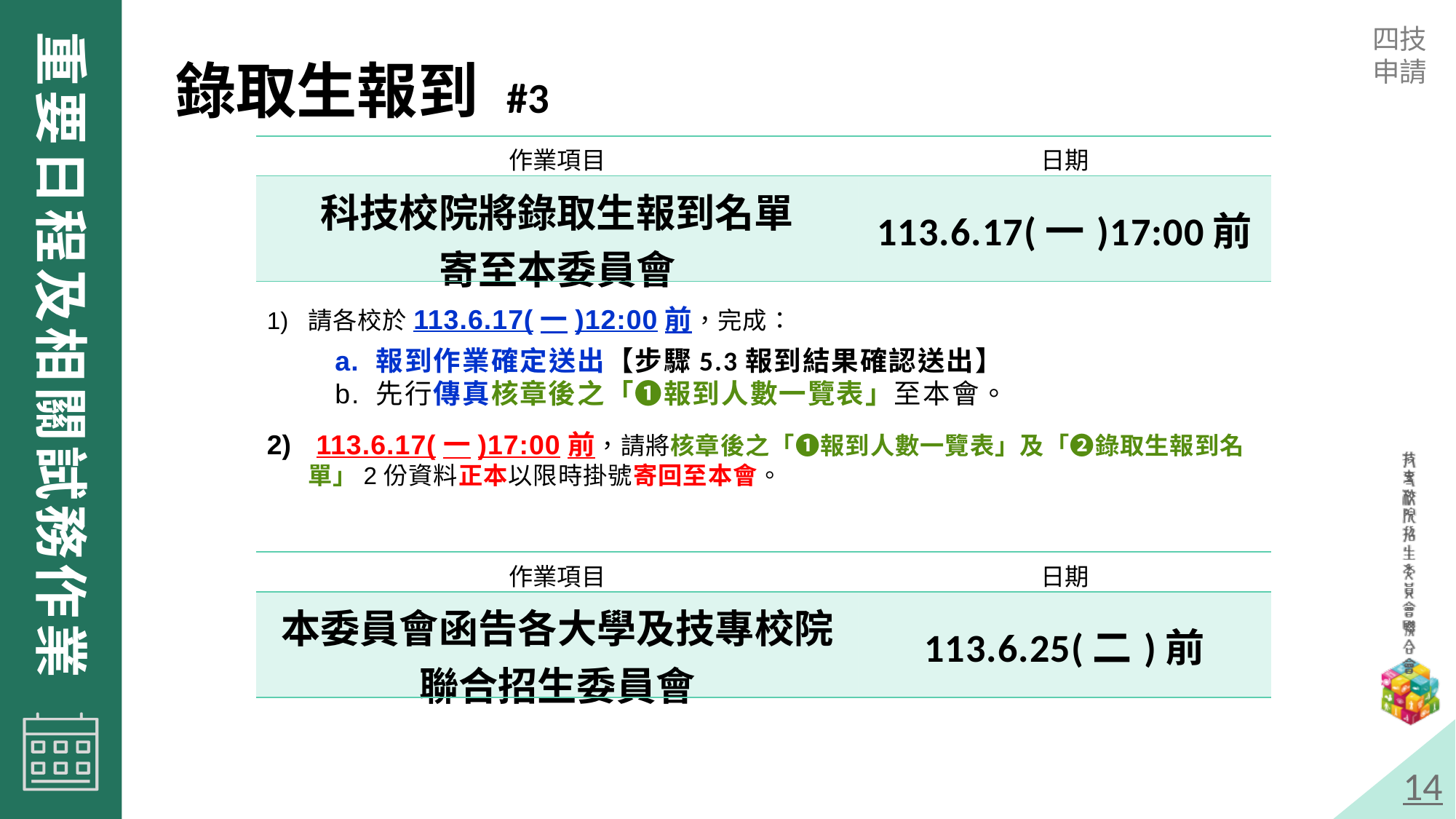

錄取生報到 #3
| 作業項目 | 日期 |
| --- | --- |
| 科技校院將錄取生報到名單 寄至本委員會 | 113.6.17(一)17:00前 |
請各校於113.6.17(一)12:00前，完成：
報到作業確定送出【步驟5.3報到結果確認送出】
先行傳真核章後之「❶報到人數一覽表」至本會。
 113.6.17(一)17:00前，請將核章後之「❶報到人數一覽表」及「❷錄取生報到名單」2份資料正本以限時掛號寄回至本會。
| 作業項目 | 日期 |
| --- | --- |
| 本委員會函告各大學及技專校院聯合招生委員會 | 113.6.25(二)前 |
14